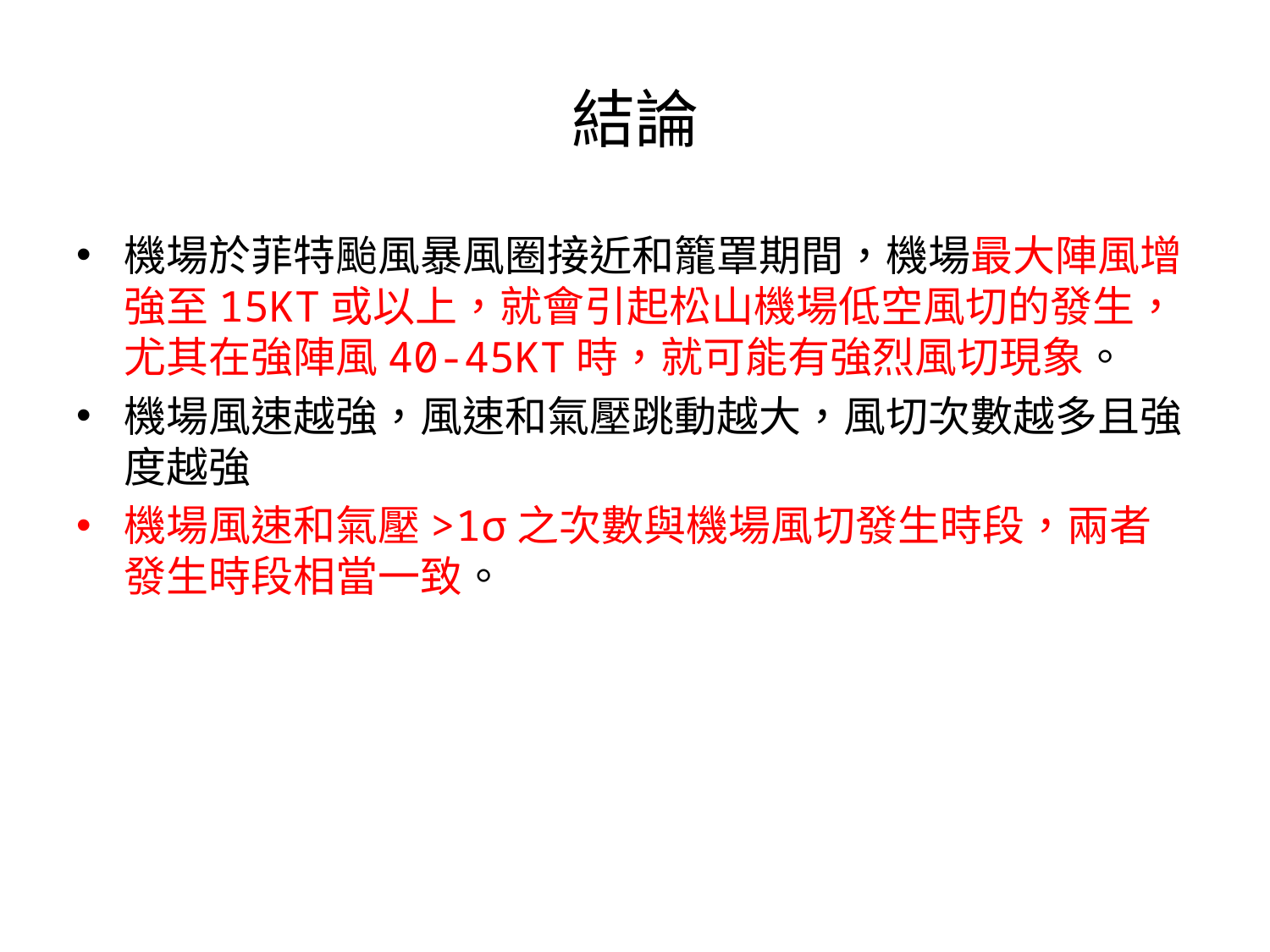

# 結論
機場於菲特颱風暴風圈接近和籠罩期間，機場最大陣風增強至15KT或以上，就會引起松山機場低空風切的發生，尤其在強陣風40-45KT時，就可能有強烈風切現象。
機場風速越強，風速和氣壓跳動越大，風切次數越多且強度越強
機場風速和氣壓>1σ之次數與機場風切發生時段，兩者發生時段相當一致。